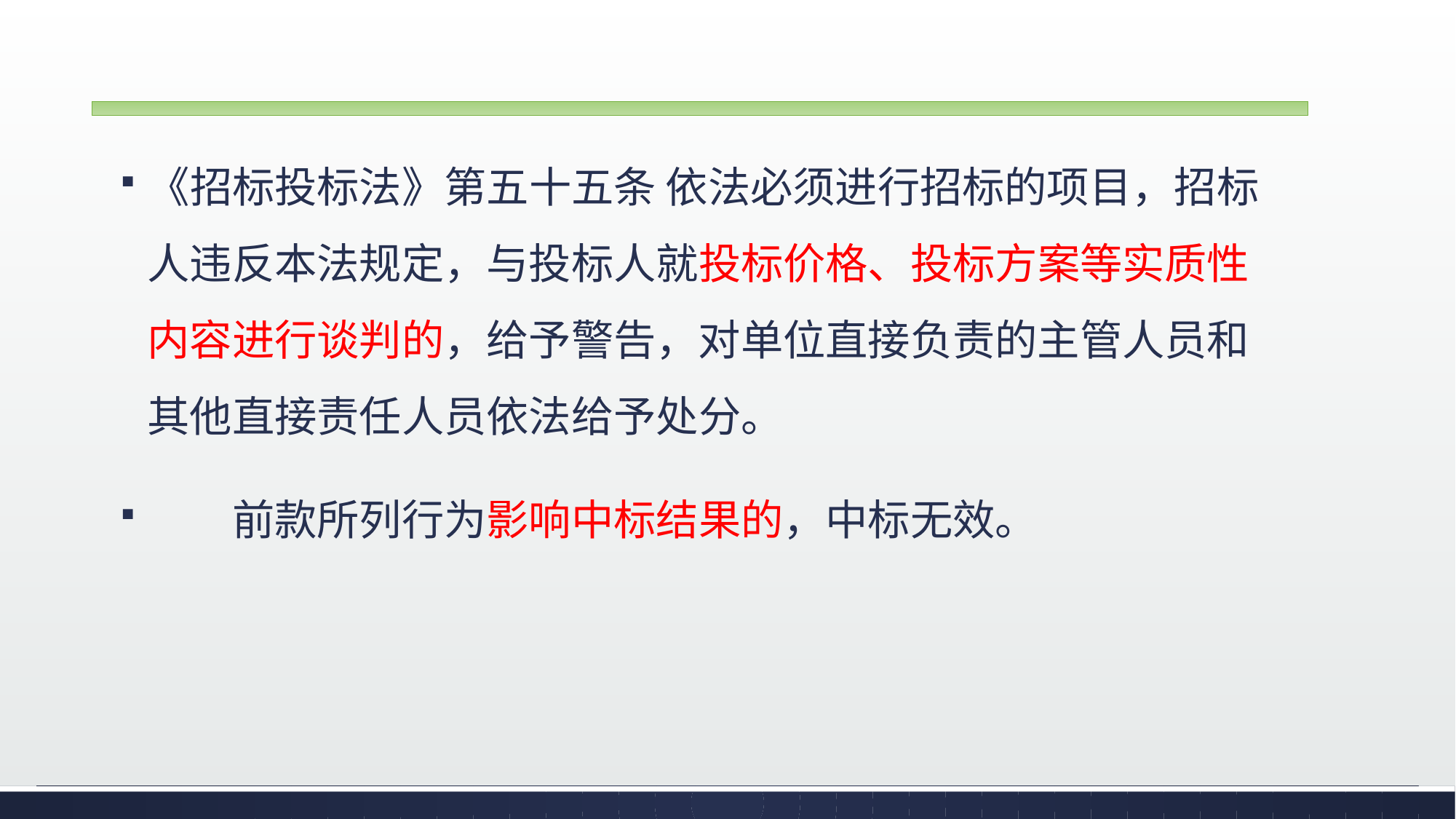

#

《招标投标法》第五十五条 依法必须进行招标的项目，招标人违反本法规定，与投标人就投标价格、投标方案等实质性内容进行谈判的，给予警告，对单位直接负责的主管人员和其他直接责任人员依法给予处分。
　　前款所列行为影响中标结果的，中标无效。